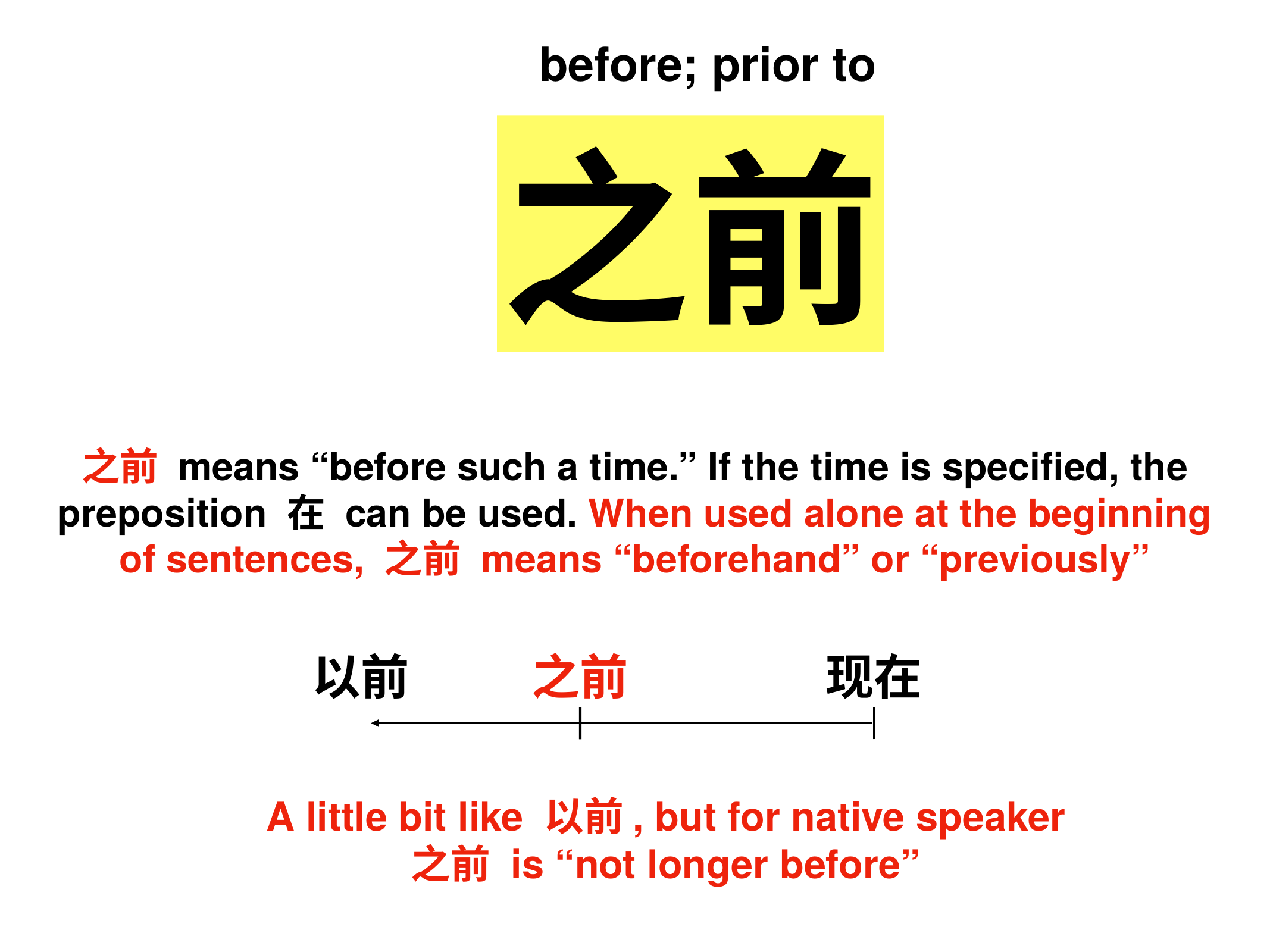

before; prior to
之前
之前 means “before such a time.” If the time is specified, the preposition 在 can be used. When used alone at the beginning of sentences, 之前 means “beforehand” or “previously”
以前
之前
现在

A little bit like 以前, but for native speaker 之前 is “not longer before”